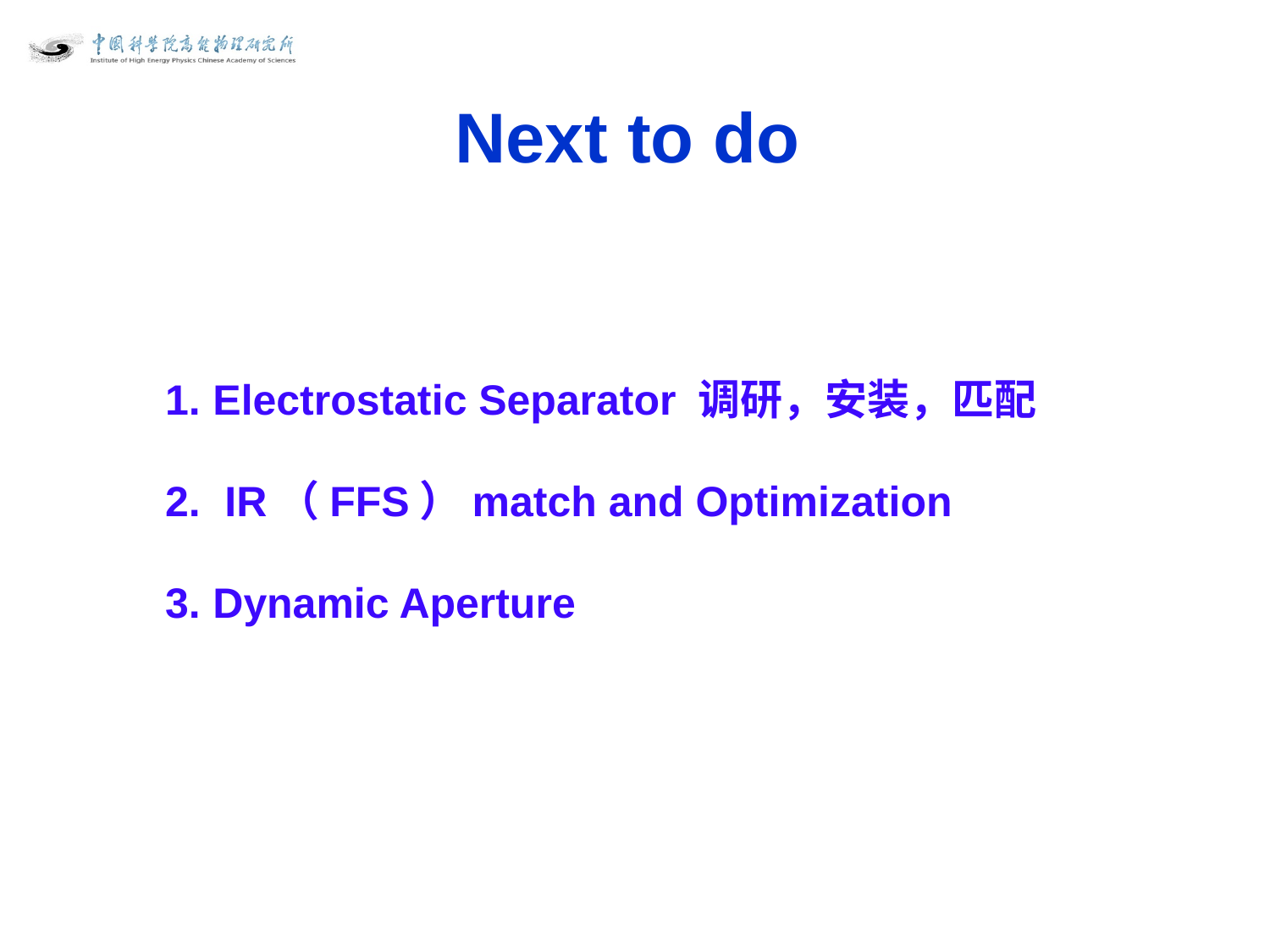

Next to do
Electrostatic Separator 调研，安装，匹配
 IR（FFS）match and Optimization
Dynamic Aperture